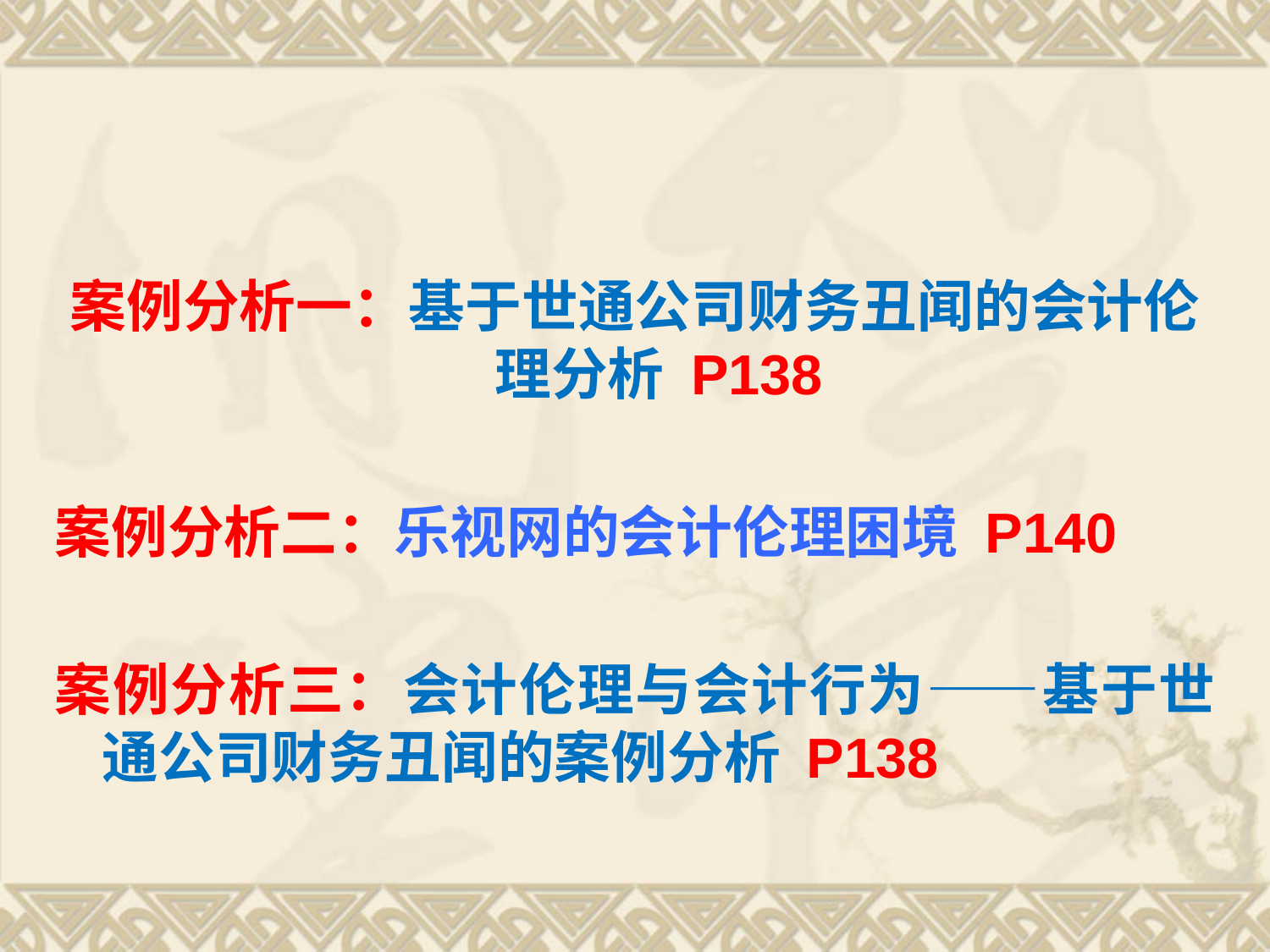

案例分析一：基于世通公司财务丑闻的会计伦理分析 P138

案例分析二：乐视网的会计伦理困境 P140

案例分析三：会计伦理与会计行为——基于世通公司财务丑闻的案例分析 P138